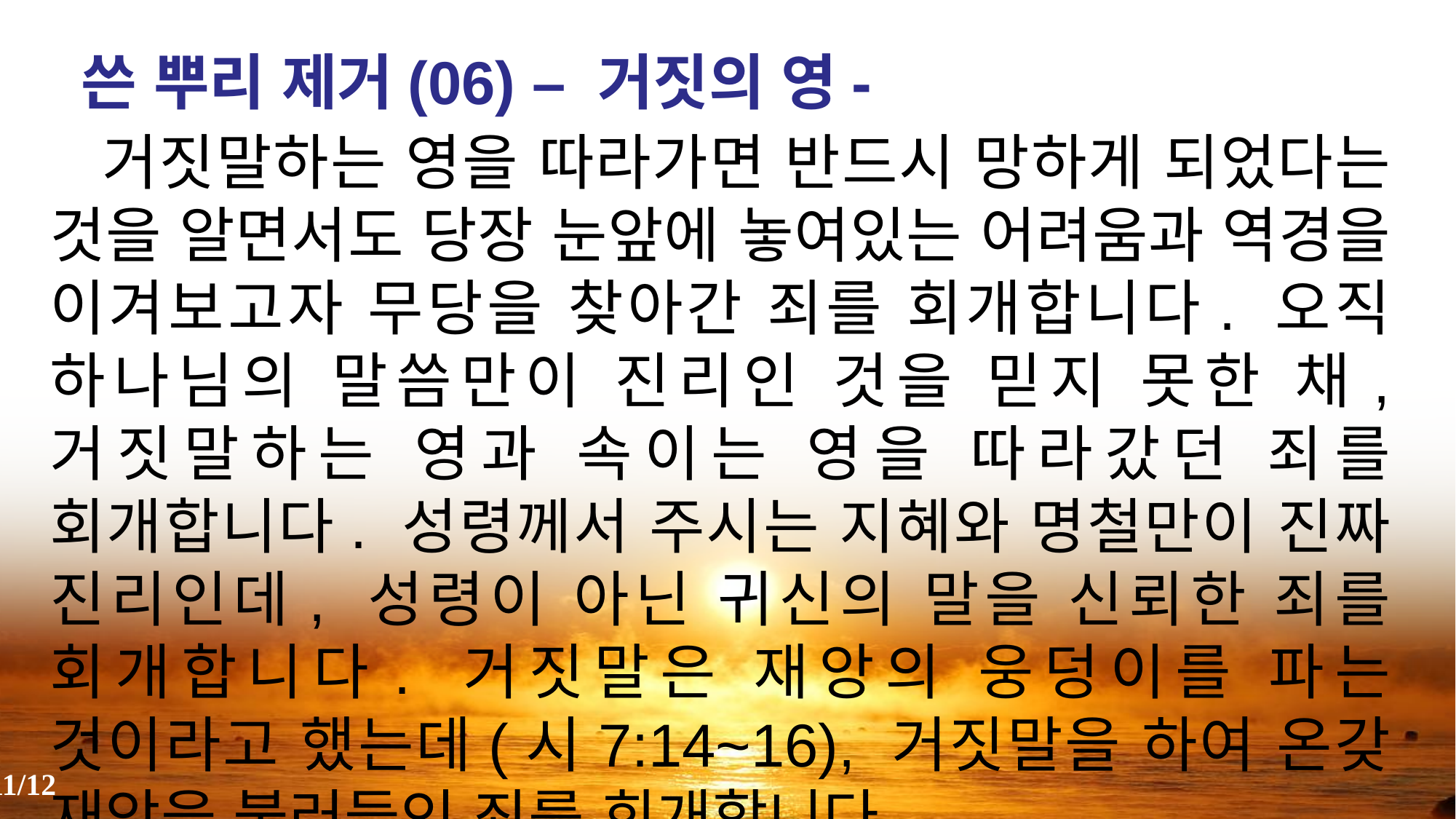

쓴 뿌리 제거(06) – 거짓의 영-
  거짓말하는 영을 따라가면 반드시 망하게 되었다는 것을 알면서도 당장 눈앞에 놓여있는 어려움과 역경을 이겨보고자 무당을 찾아간 죄를 회개합니다. 오직 하나님의 말씀만이 진리인 것을 믿지 못한 채, 거짓말하는 영과 속이는 영을 따라갔던 죄를 회개합니다. 성령께서 주시는 지혜와 명철만이 진짜 진리인데, 성령이 아닌 귀신의 말을 신뢰한 죄를 회개합니다. 거짓말은 재앙의 웅덩이를 파는 것이라고 했는데(시7:14~16), 거짓말을 하여 온갖 재앙을 불러들인 죄를 회개합니다.